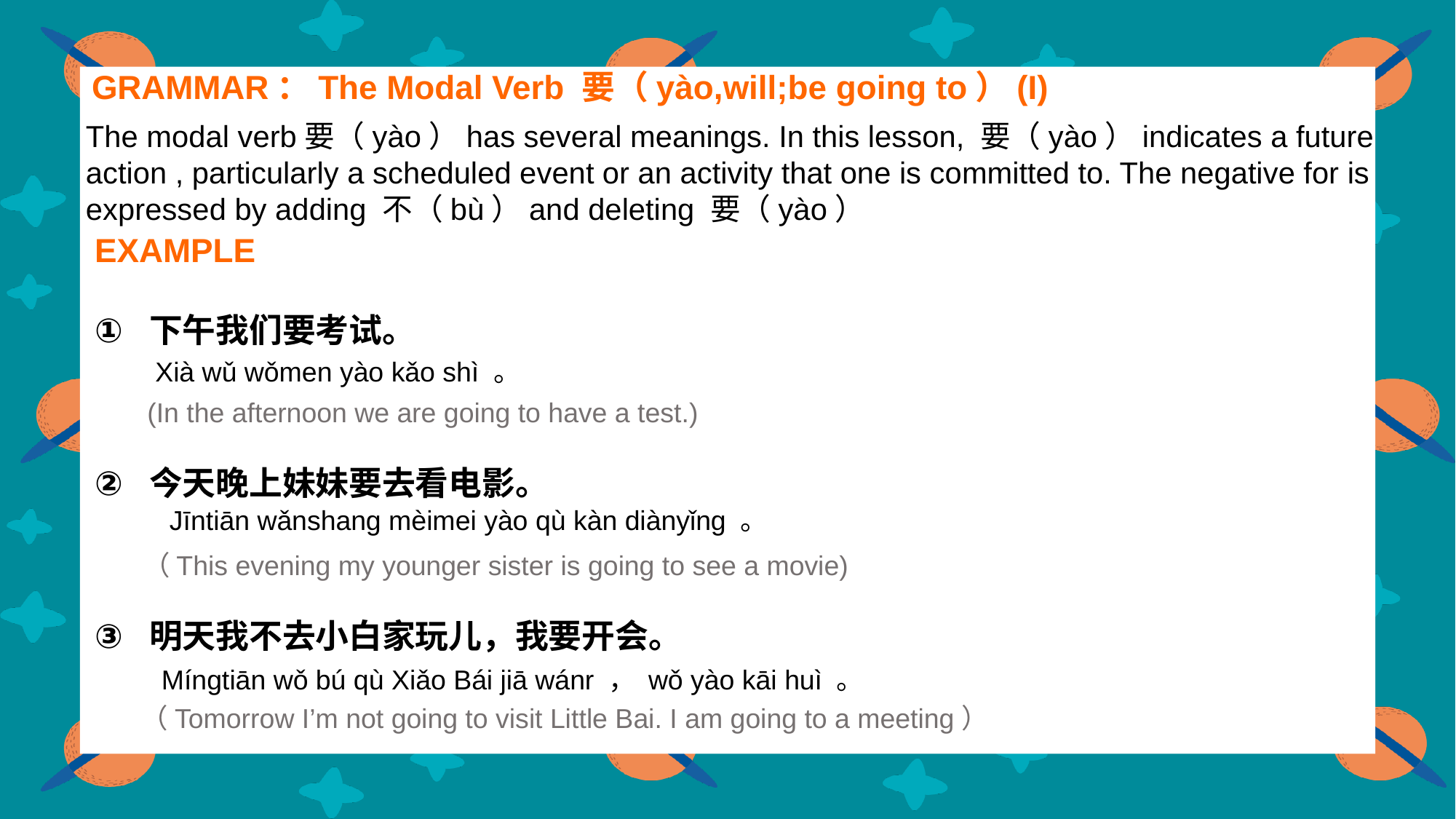

GRAMMAR：The Modal Verb 要（yào,will;be going to）(I)
The modal verb要（yào）has several meanings. In this lesson, 要（yào）indicates a future action , particularly a scheduled event or an activity that one is committed to. The negative for is expressed by adding 不（bù）and deleting 要（yào）
EXAMPLE

下午我们要考试。

      (In the afternoon we are going to have a test.)

今天晚上妹妹要去看电影。

      （This evening my younger sister is going to see a movie)

明天我不去小白家玩儿，我要开会。

     （Tomorrow I’m not going to visit Little Bai. I am going to a meeting）
Xià wǔ wǒmen yào kǎo shì 。
Jīntiān wǎnshang mèimei yào qù kàn diànyǐng 。
Míngtiān wǒ bú qù Xiǎo Bái jiā wánr ， wǒ yào kāi huì 。